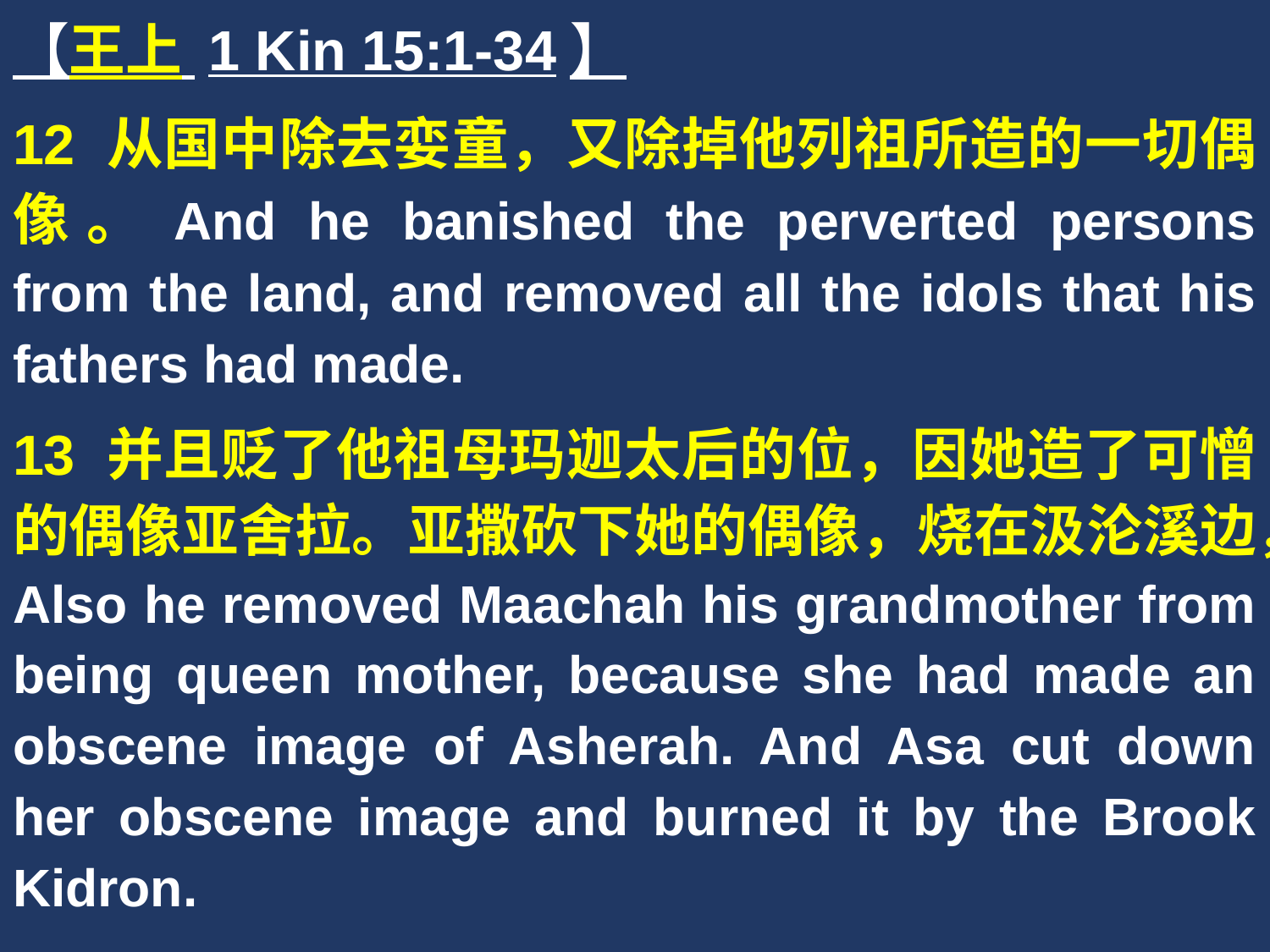

【王上 1 Kin 15:1-34】
12 从国中除去娈童，又除掉他列祖所造的一切偶像。And he banished the perverted persons from the land, and removed all the idols that his fathers had made.
13 并且贬了他祖母玛迦太后的位，因她造了可憎的偶像亚舍拉。亚撒砍下她的偶像，烧在汲沦溪边，Also he removed Maachah his grandmother from being queen mother, because she had made an obscene image of Asherah. And Asa cut down her obscene image and burned it by the Brook Kidron.